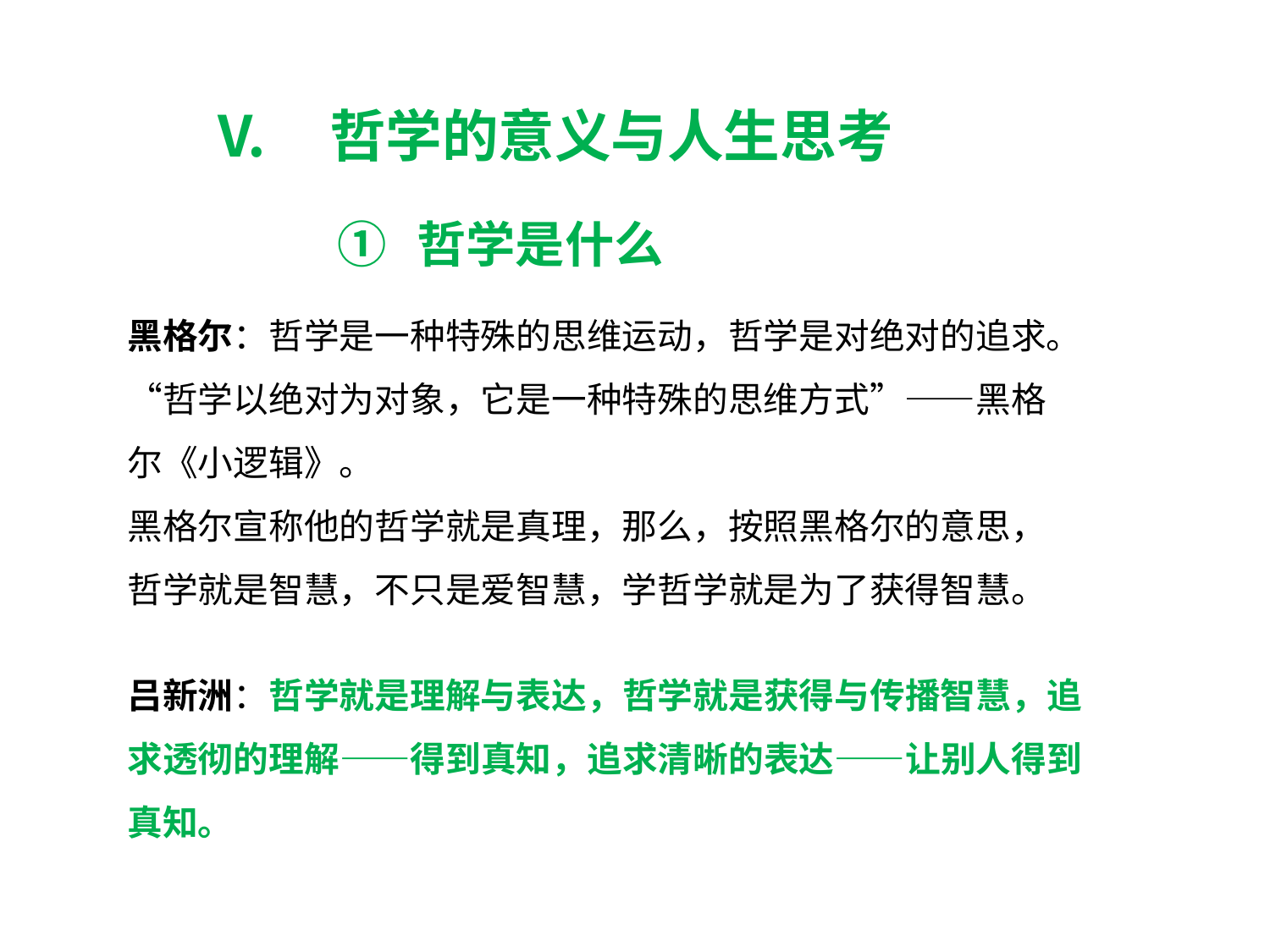

哲学的意义与人生思考
哲学是什么
黑格尔：哲学是一种特殊的思维运动，哲学是对绝对的追求。“哲学以绝对为对象，它是一种特殊的思维方式”——黑格尔《小逻辑》。
黑格尔宣称他的哲学就是真理，那么，按照黑格尔的意思，
哲学就是智慧，不只是爱智慧，学哲学就是为了获得智慧。
吕新洲：哲学就是理解与表达，哲学就是获得与传播智慧，追求透彻的理解——得到真知，追求清晰的表达——让别人得到真知。